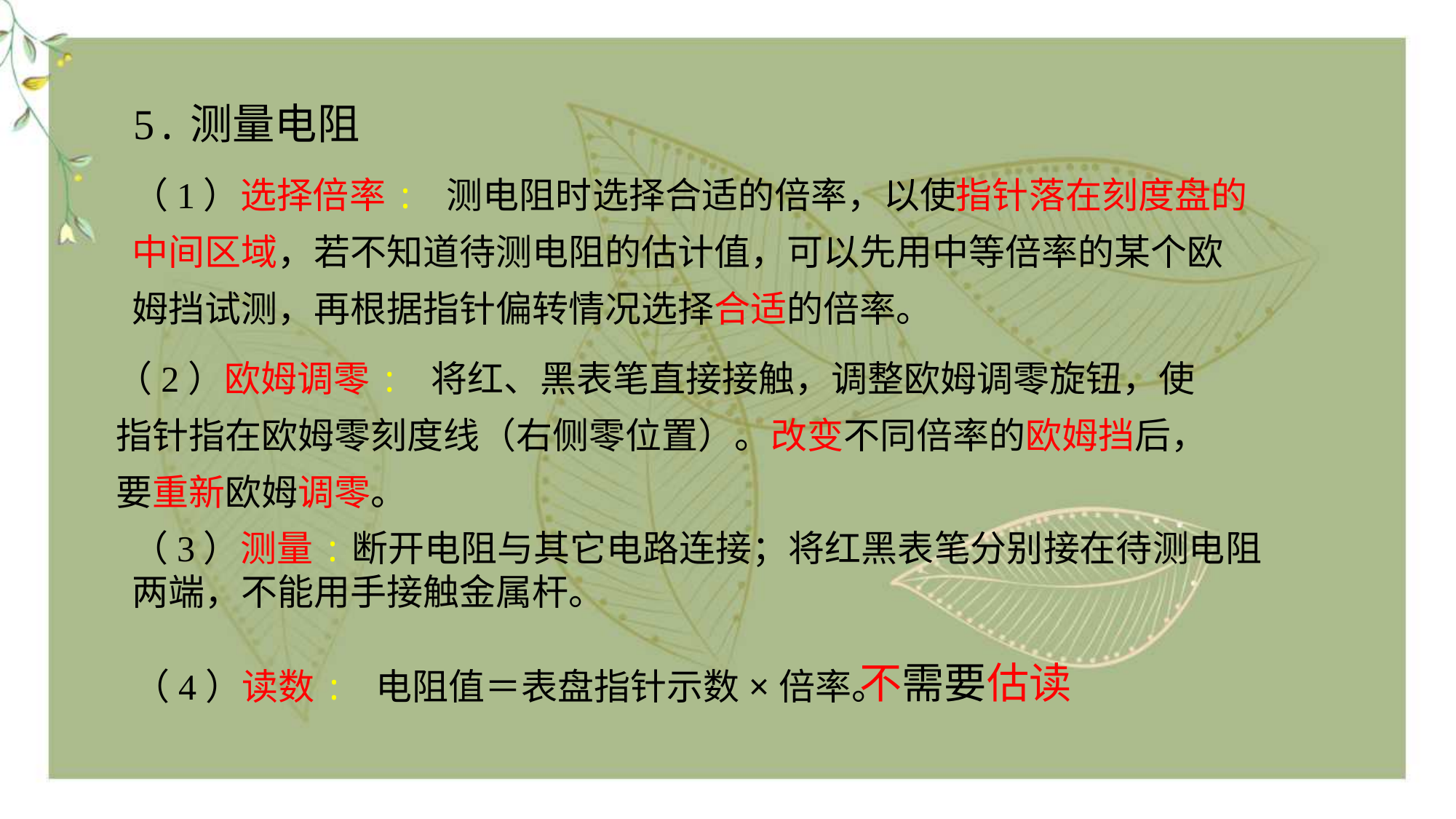

5.测量电阻
（1）选择倍率: 测电阻时选择合适的倍率，以使指针落在刻度盘的中间区域，若不知道待测电阻的估计值，可以先用中等倍率的某个欧姆挡试测，再根据指针偏转情况选择合适的倍率。
（2）欧姆调零: 将红、黑表笔直接接触，调整欧姆调零旋钮，使指针指在欧姆零刻度线（右侧零位置）。改变不同倍率的欧姆挡后，要重新欧姆调零。
（3）测量:断开电阻与其它电路连接；将红黑表笔分别接在待测电阻两端，不能用手接触金属杆。
不需要估读
（4）读数: 电阻值＝表盘指针示数×倍率。